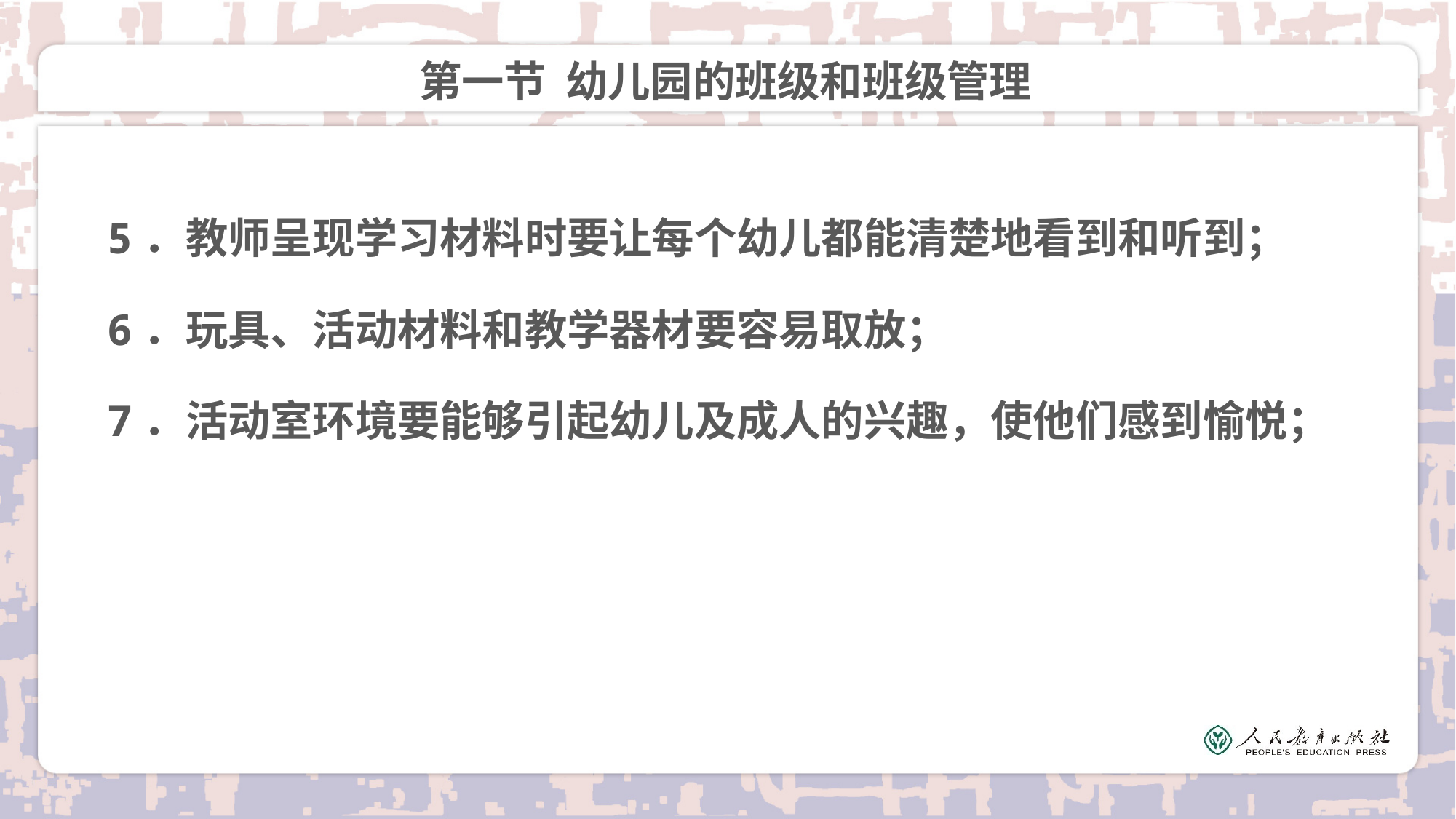

# 第一节  幼儿园的班级和班级管理
5．教师呈现学习材料时要让每个幼儿都能清楚地看到和听到；
6．玩具、活动材料和教学器材要容易取放；
7．活动室环境要能够引起幼儿及成人的兴趣，使他们感到愉悦；